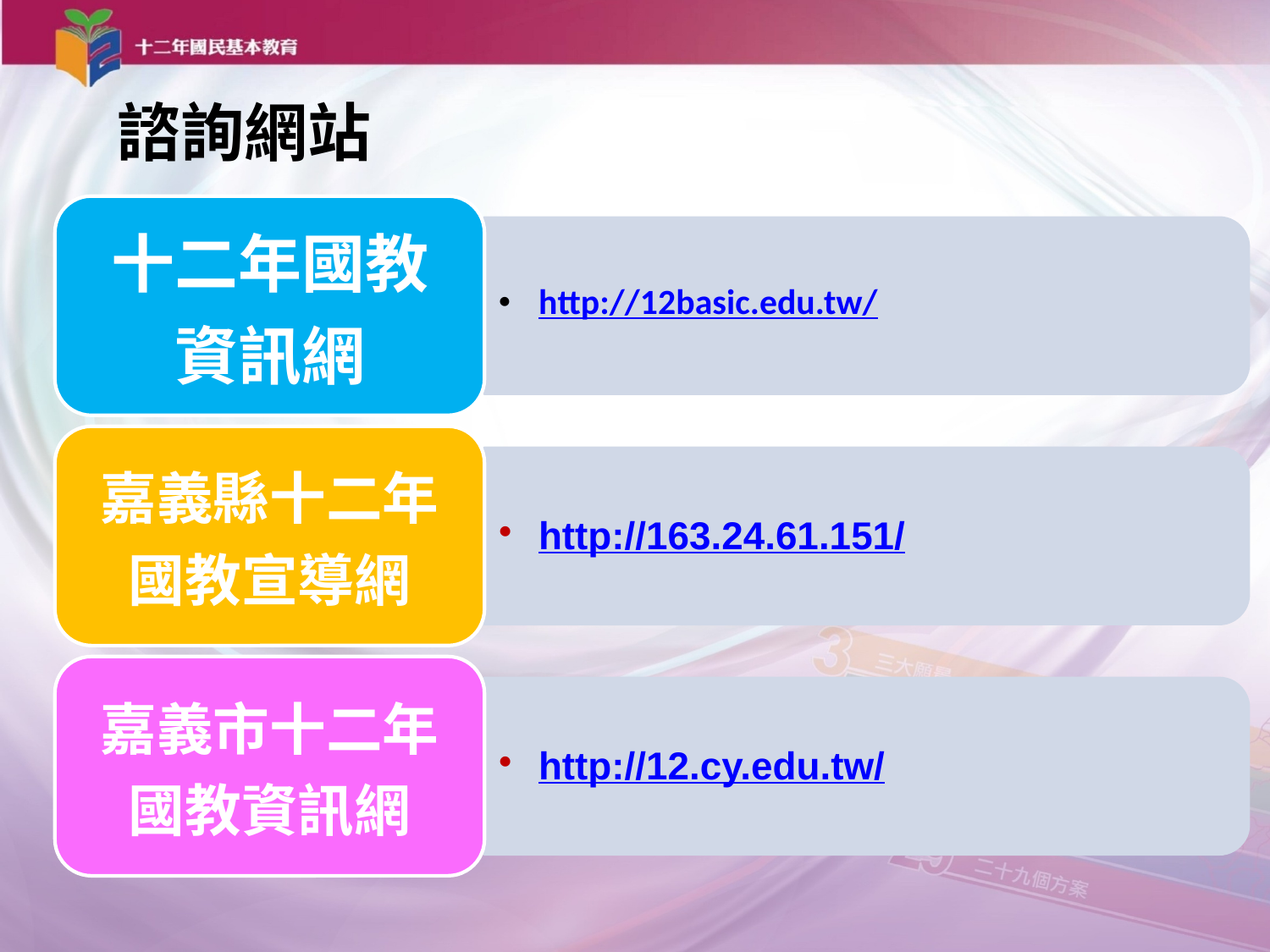

諮詢網站
十二年國教資訊網
http://12basic.edu.tw/
嘉義縣十二年國教宣導網
http://163.24.61.151/
嘉義市十二年國教資訊網
http://12.cy.edu.tw/